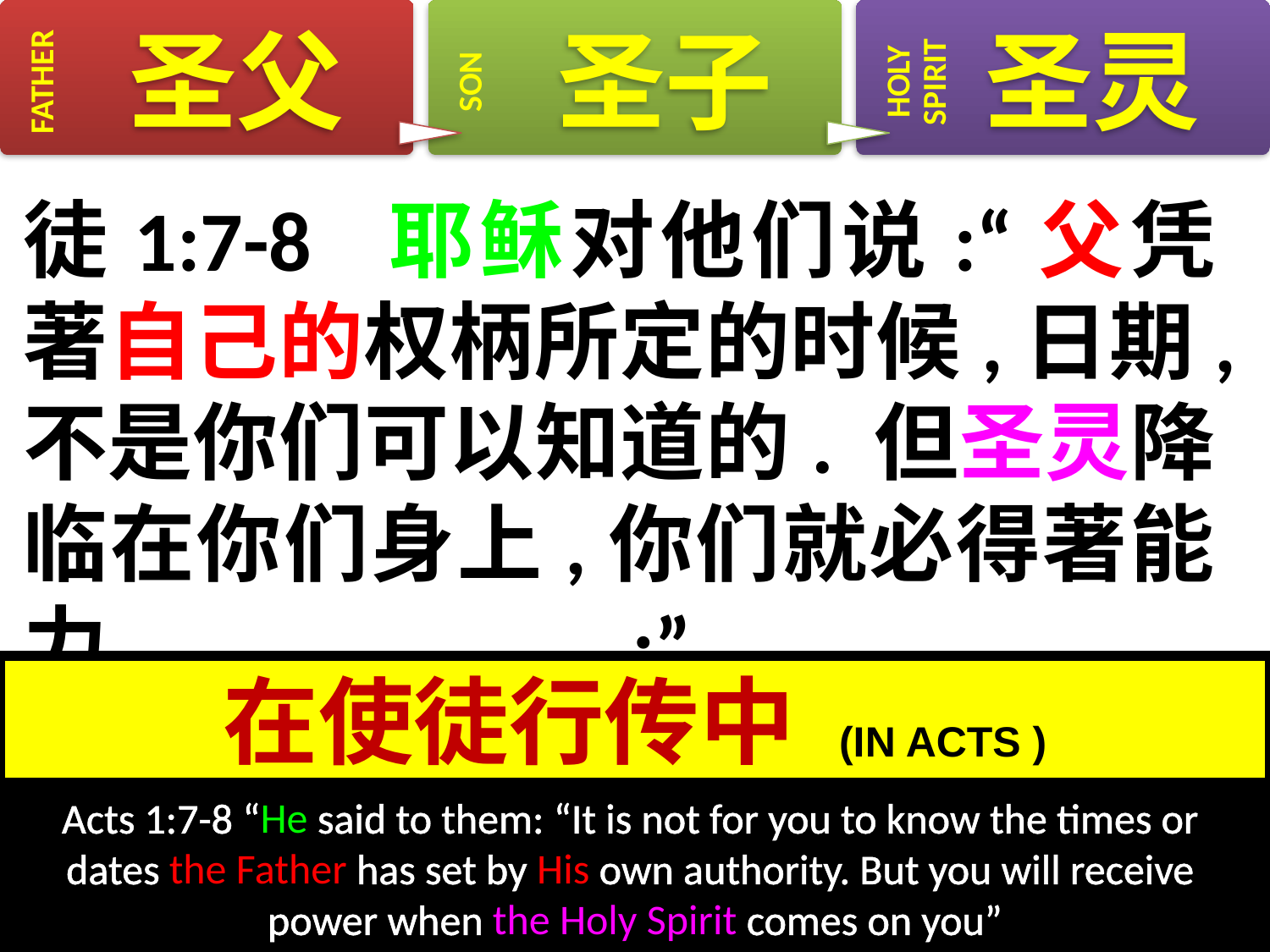

FATHER
圣父
SON
圣子
HOLY SPIRIT
圣灵
# 徒1:7-8  耶稣对他们说:“父凭著自己的权柄所定的时候,日期,不是你们可以知道的. 但圣灵降临在你们身上,你们就必得著能力;”
在使徒行传中 (IN ACTS )
Acts 1:7-8 “He said to them: “It is not for you to know the times or
dates the Father has set by His own authority. But you will receive
power when the Holy Spirit comes on you”